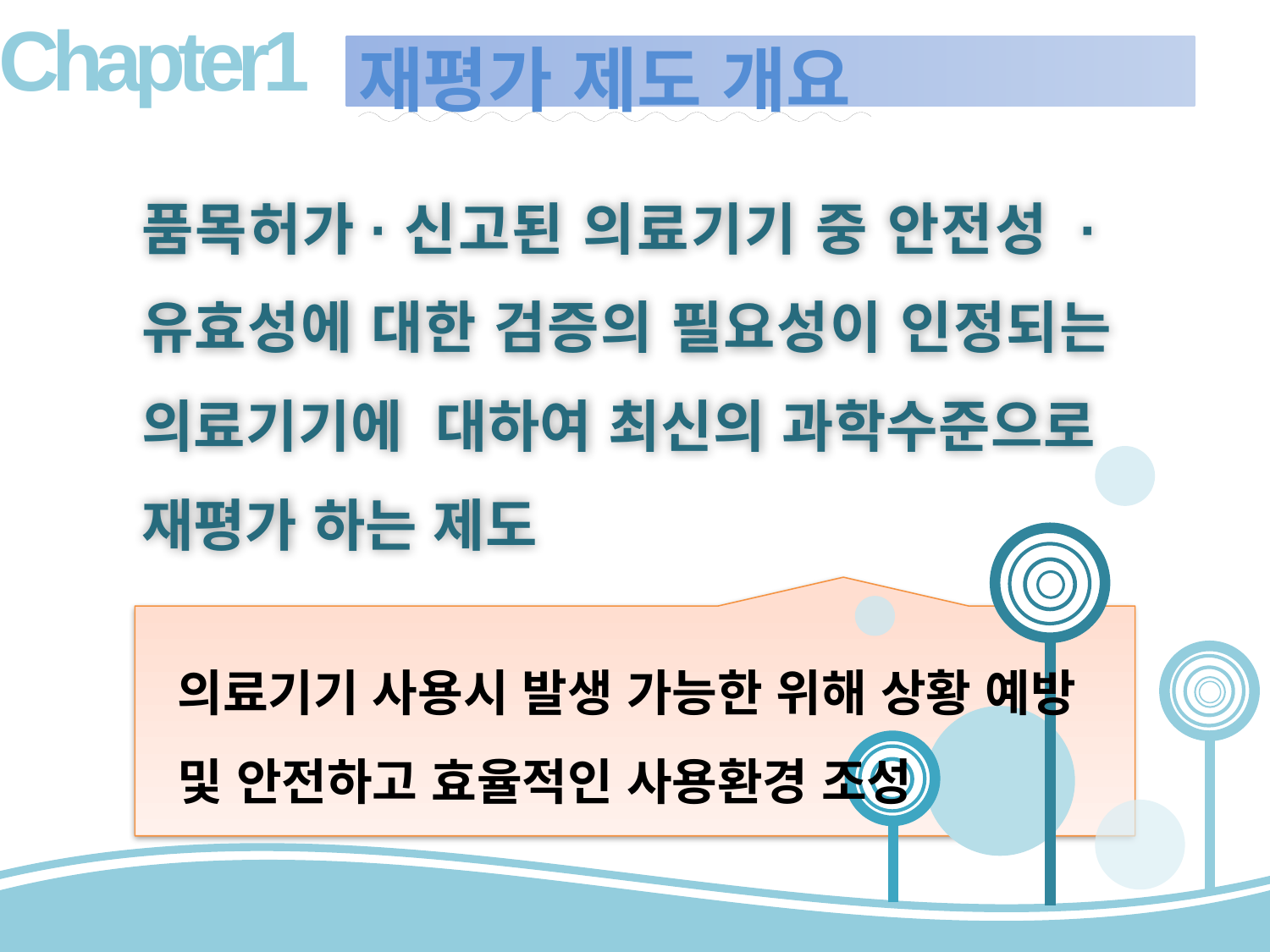

Chapter1
# 재평가 제도 개요
품목허가·신고된 의료기기 중 안전성 ·유효성에 대한 검증의 필요성이 인정되는 의료기기에  대하여 최신의 과학수준으로  재평가 하는 제도

의료기기 사용시 발생 가능한 위해 상황 예방 및 안전하고 효율적인 사용환경 조성